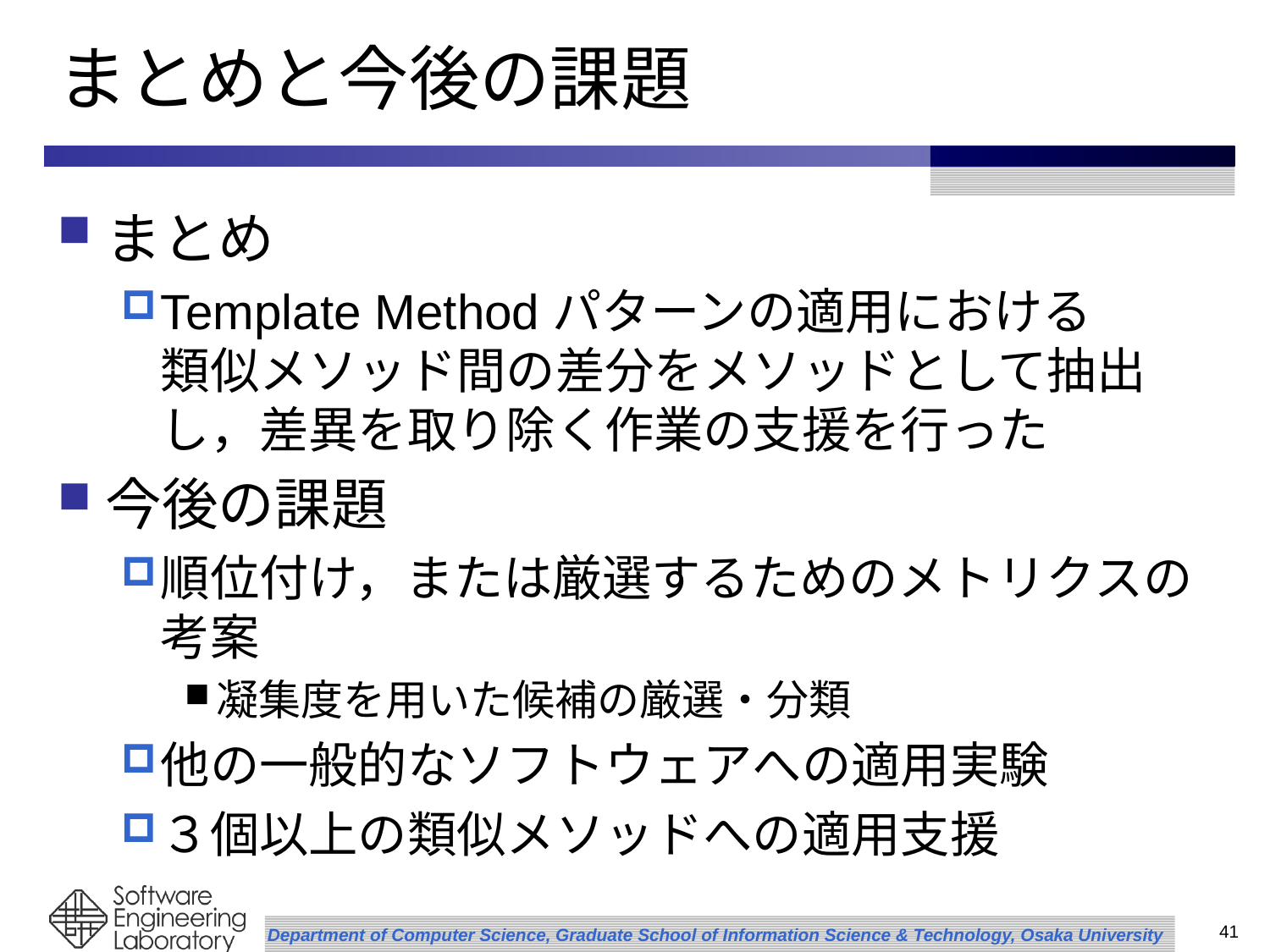

# まとめと今後の課題
まとめ
Template Methodパターンの適用における
類似メソッド間の差分をメソッドとして抽出し，差異を取り除く作業の支援を行った
今後の課題
順位付け，または厳選するためのメトリクスの考案
凝集度を用いた候補の厳選・分類
他の一般的なソフトウェアへの適用実験
３個以上の類似メソッドへの適用支援
41